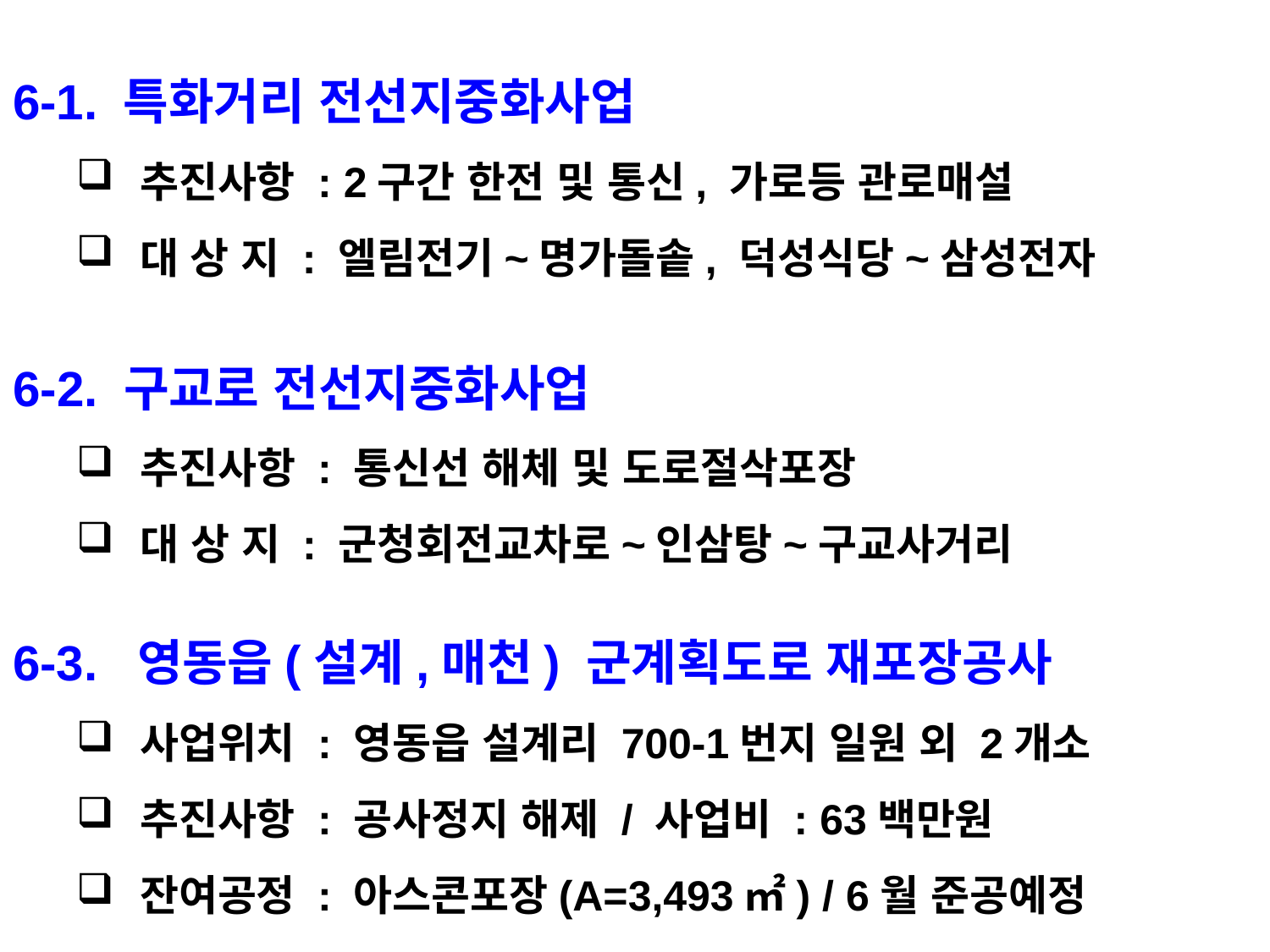

6-1. 특화거리 전선지중화사업
추진사항 : 2구간 한전 및 통신, 가로등 관로매설
대 상 지 : 엘림전기~명가돌솥, 덕성식당~삼성전자

6-2. 구교로 전선지중화사업
추진사항 : 통신선 해체 및 도로절삭포장
대 상 지 : 군청회전교차로~인삼탕~구교사거리
6-3.  영동읍(설계,매천) 군계획도로 재포장공사
사업위치 : 영동읍 설계리 700-1번지 일원 외 2개소
추진사항 : 공사정지 해제 / 사업비 : 63백만원
잔여공정 : 아스콘포장(A=3,493㎡) / 6월 준공예정